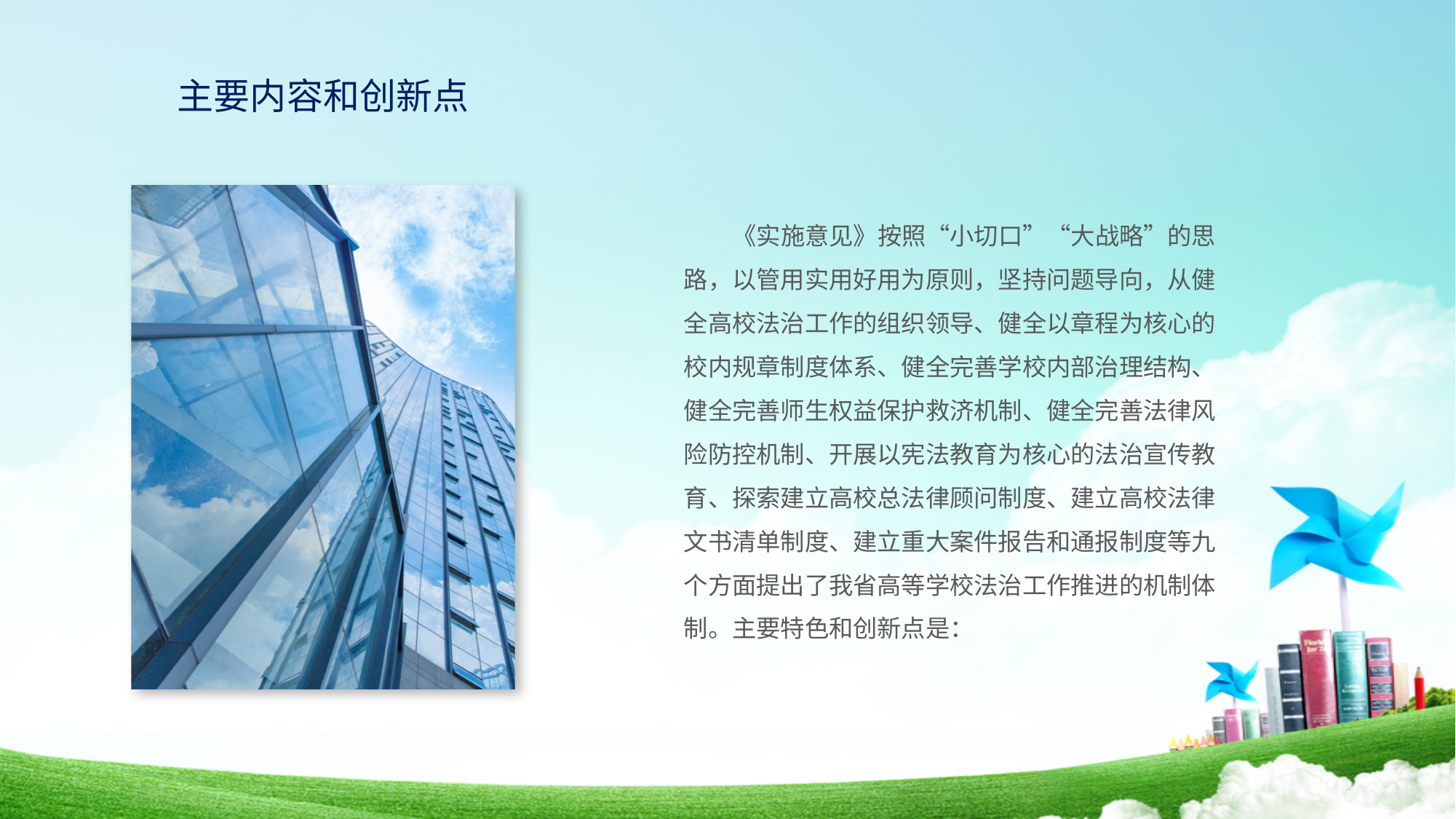

主要内容和创新点

《实施意见》按照“小切口”“大战略”的思路，以管用实用好用为原则，坚持问题导向，从健全高校法治工作的组织领导、健全以章程为核心的校内规章制度体系、健全完善学校内部治理结构、健全完善师生权益保护救济机制、健全完善法律风险防控机制、开展以宪法教育为核心的法治宣传教育、探索建立高校总法律顾问制度、建立高校法律文书清单制度、建立重大案件报告和通报制度等九个方面提出了我省高等学校法治工作推进的机制体制。主要特色和创新点是：